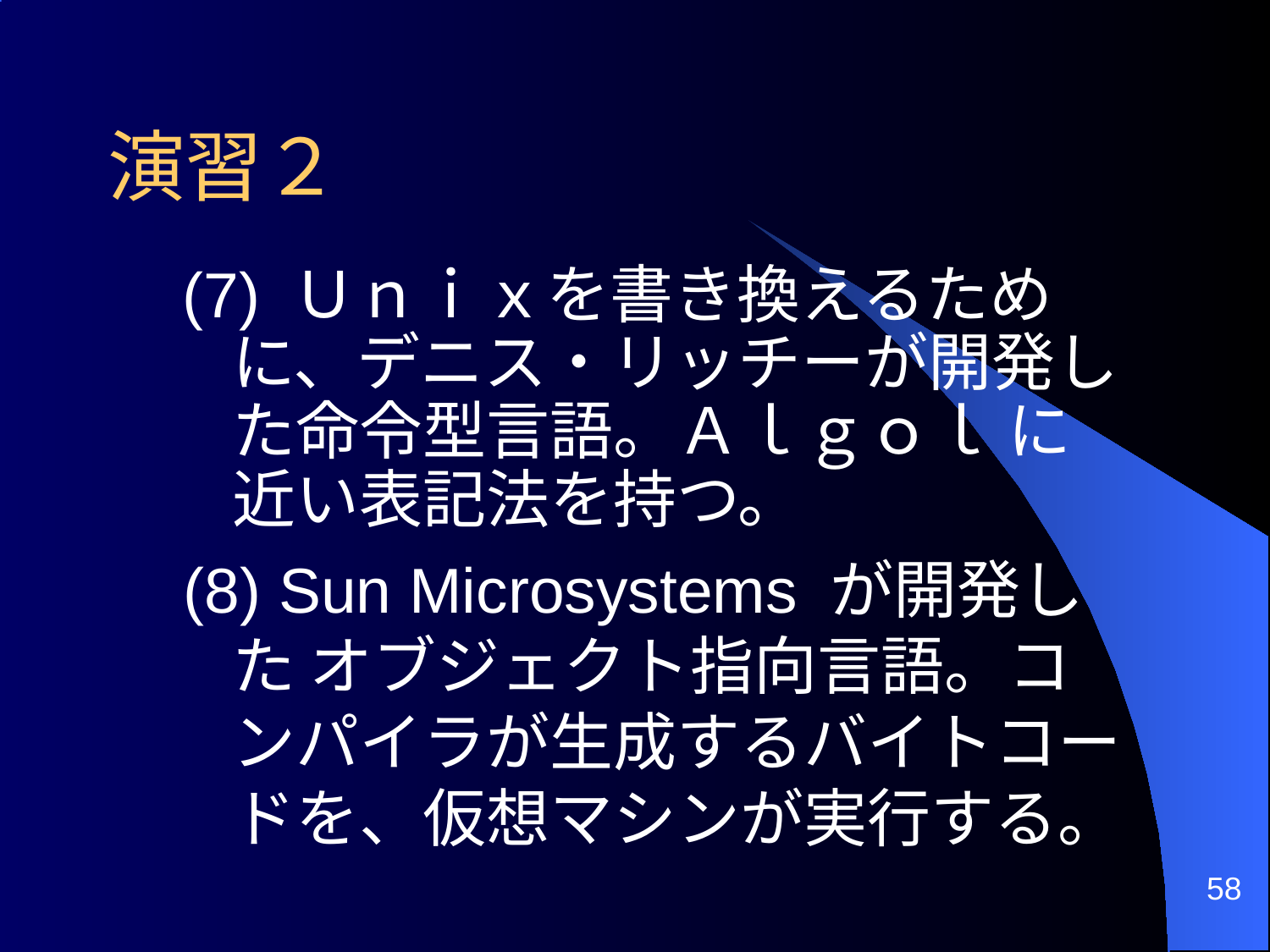

# 演習２
(7) Ｕｎｉｘを書き換えるために、デニス・リッチーが開発した命令型言語。Ａｌｇｏｌ に近い表記法を持つ。
(8) Sun Microsystems が開発した オブジェクト指向言語。コンパイラが生成するバイトコードを、仮想マシンが実行する。
58